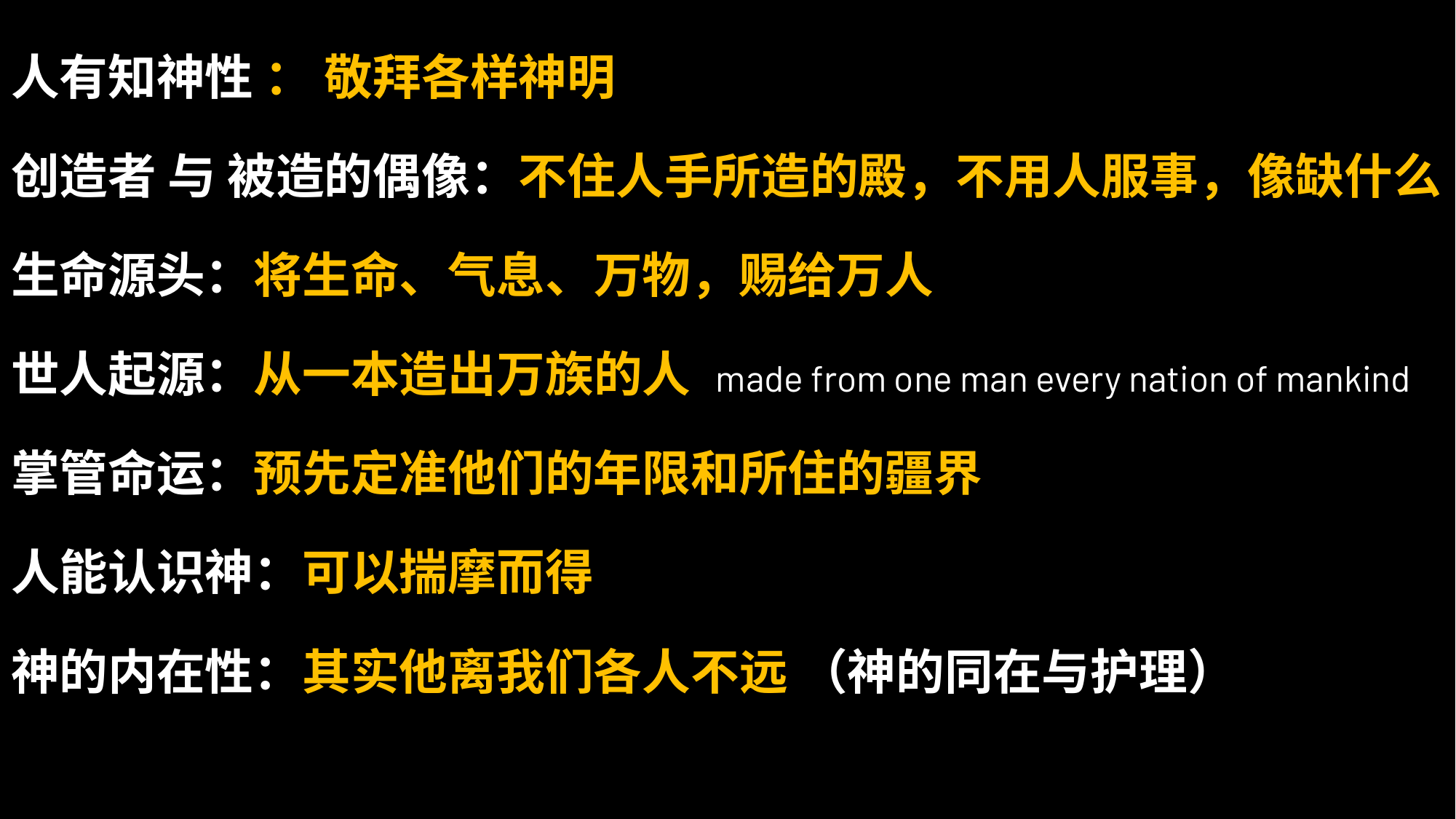

人有知神性 ： 敬拜各样神明
创造者 与 被造的偶像：不住人手所造的殿，不用人服事，像缺什么
生命源头：将生命、气息、万物，赐给万人
世人起源：从一本造出万族的人  made from one man every nation of mankind
掌管命运：预先定准他们的年限和所住的疆界
人能认识神：可以揣摩而得
神的内在性：其实他离我们各人不远 （神的同在与护理）